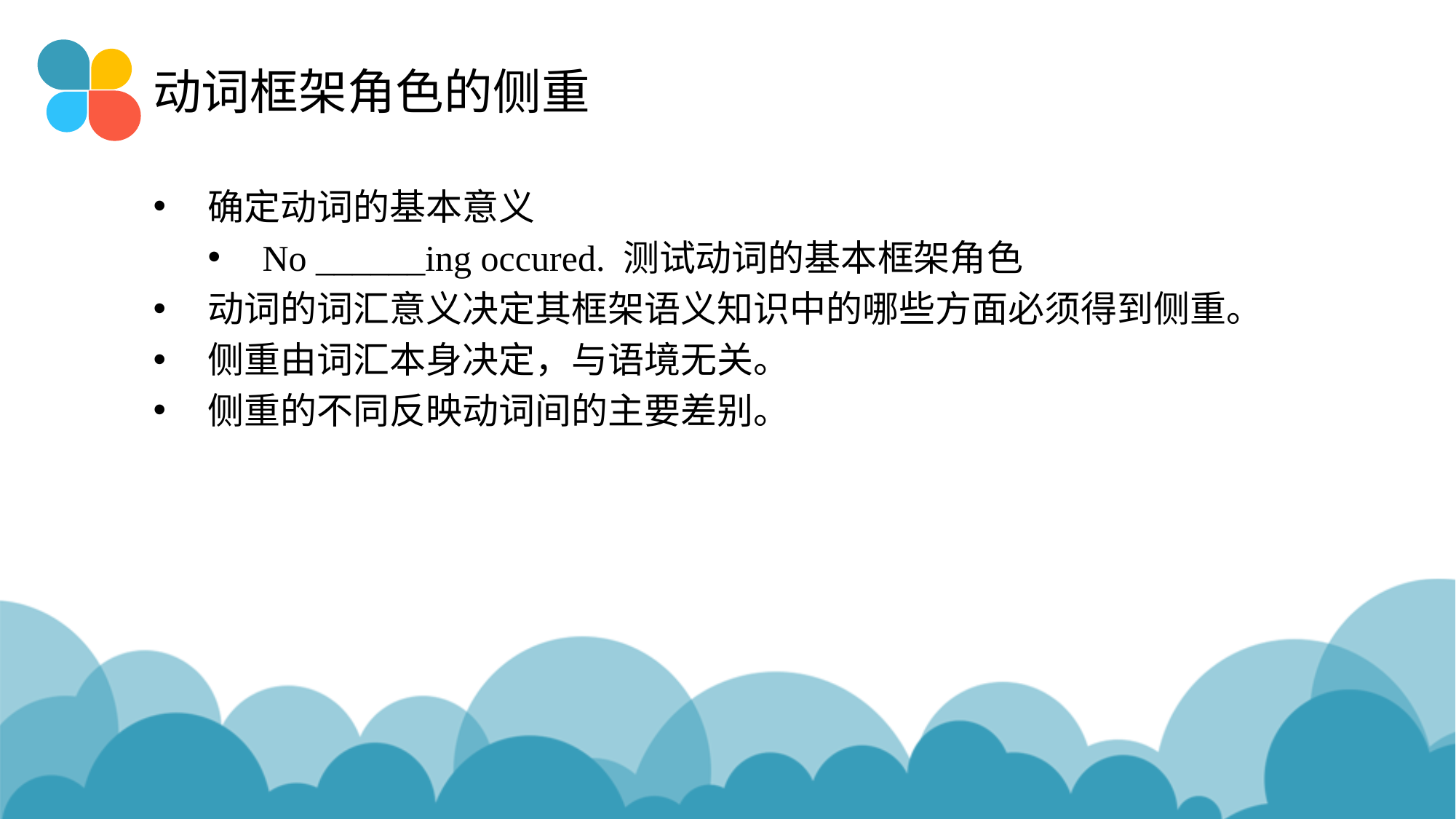

# 动词框架角色的侧重
确定动词的基本意义
No ______ing occured. 测试动词的基本框架角色
动词的词汇意义决定其框架语义知识中的哪些方面必须得到侧重。
侧重由词汇本身决定，与语境无关。
侧重的不同反映动词间的主要差别。